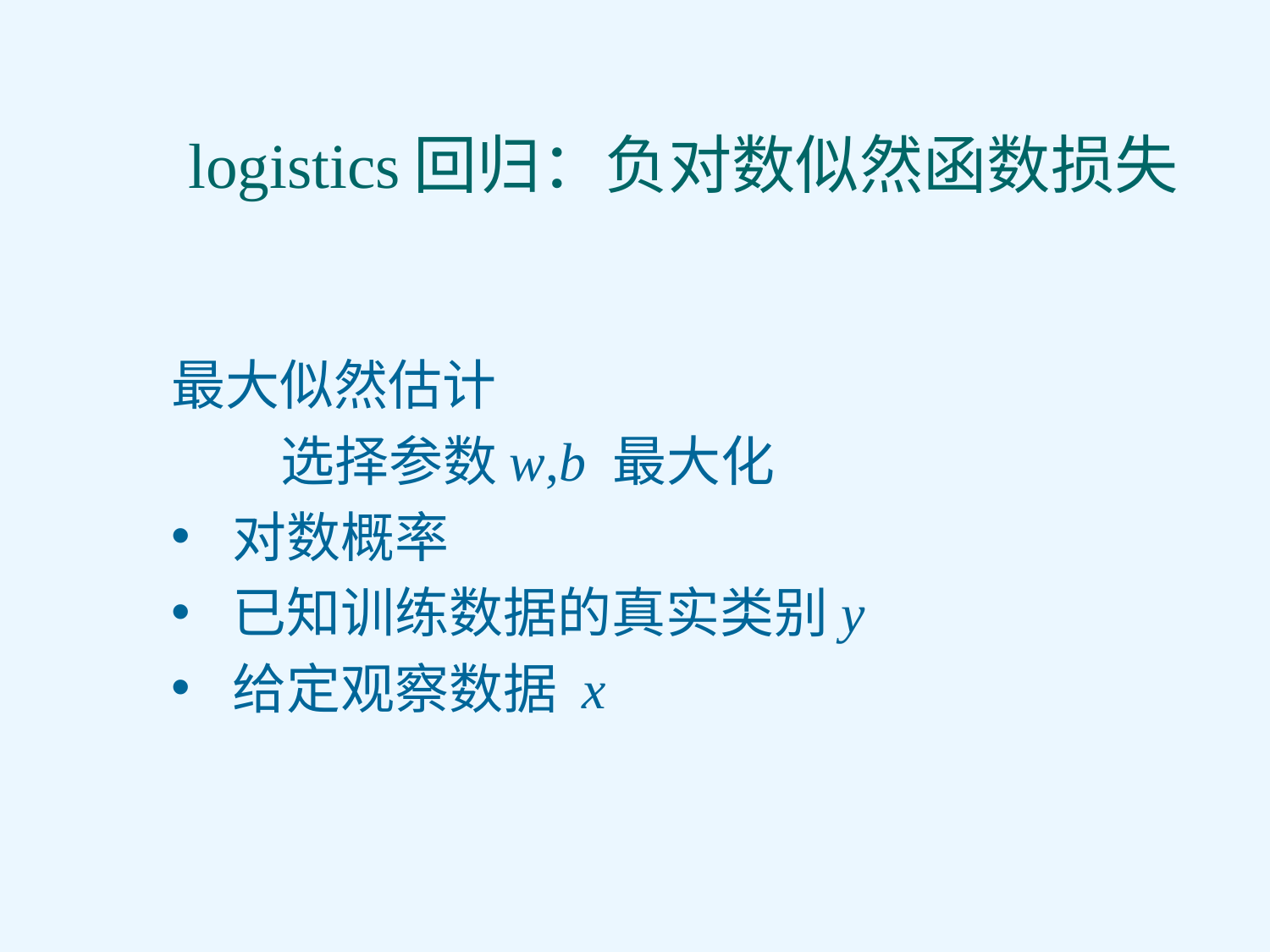

# logistics回归：负对数似然函数损失

最大似然估计
        选择参数w,b 最大化
对数概率
已知训练数据的真实类别y
给定观察数据 x